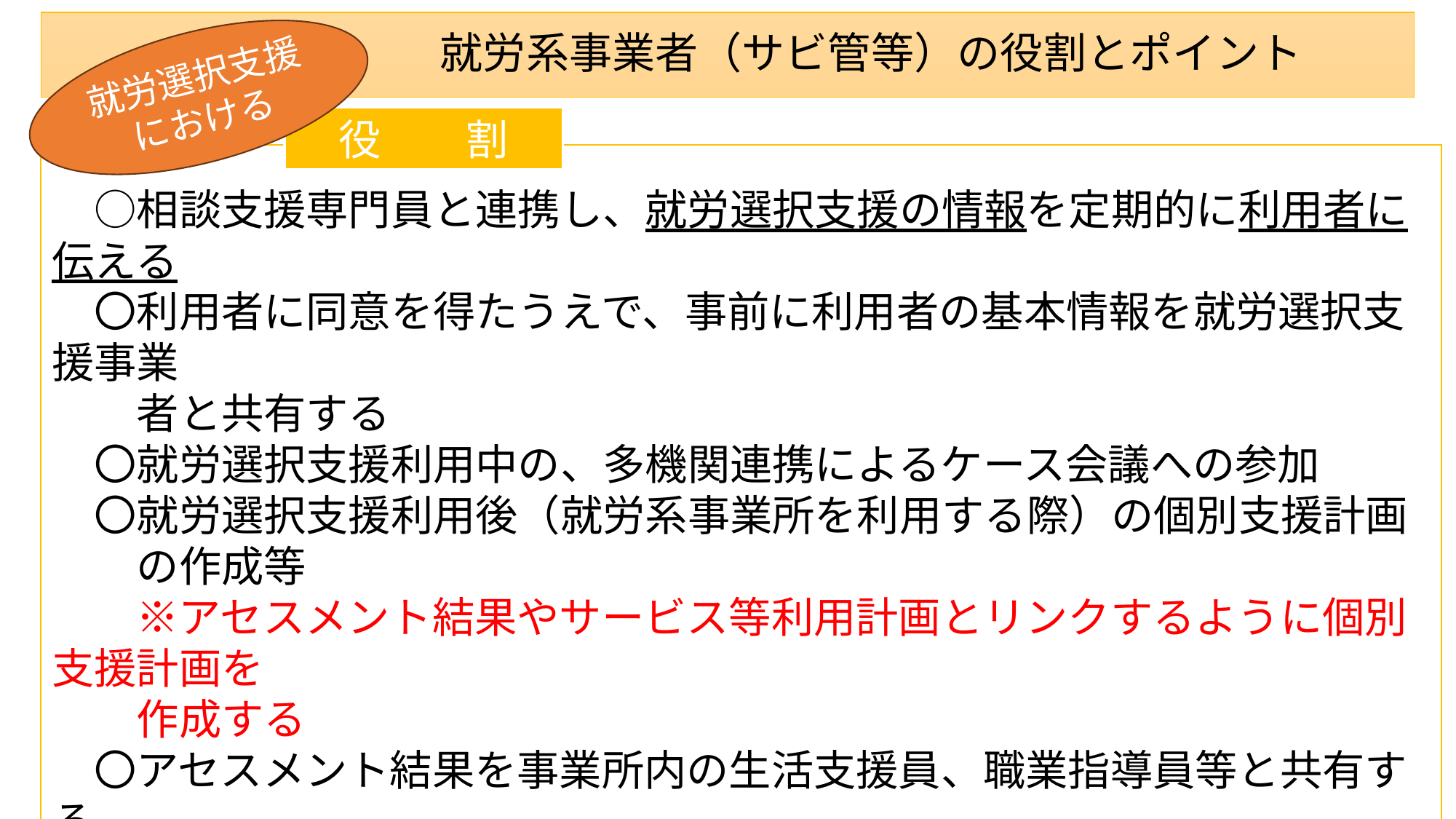

# 就労系事業者（サビ管等）の役割とポイント
就労選択支援における
役　　割

　○相談支援専門員と連携し、就労選択支援の情報を定期的に利用者に伝える
　〇利用者に同意を得たうえで、事前に利用者の基本情報を就労選択支援事業
　　者と共有する
　〇就労選択支援利用中の、多機関連携によるケース会議への参加
　〇就労選択支援利用後（就労系事業所を利用する際）の個別支援計画
　　の作成等
　　※アセスメント結果やサービス等利用計画とリンクするように個別支援計画を
　　作成する
　〇アセスメント結果を事業所内の生活支援員、職業指導員等と共有する
　〇多機関連携によるケース会議等でつながった関係機関と連携して、就労支
　　援・就職支援等を行う